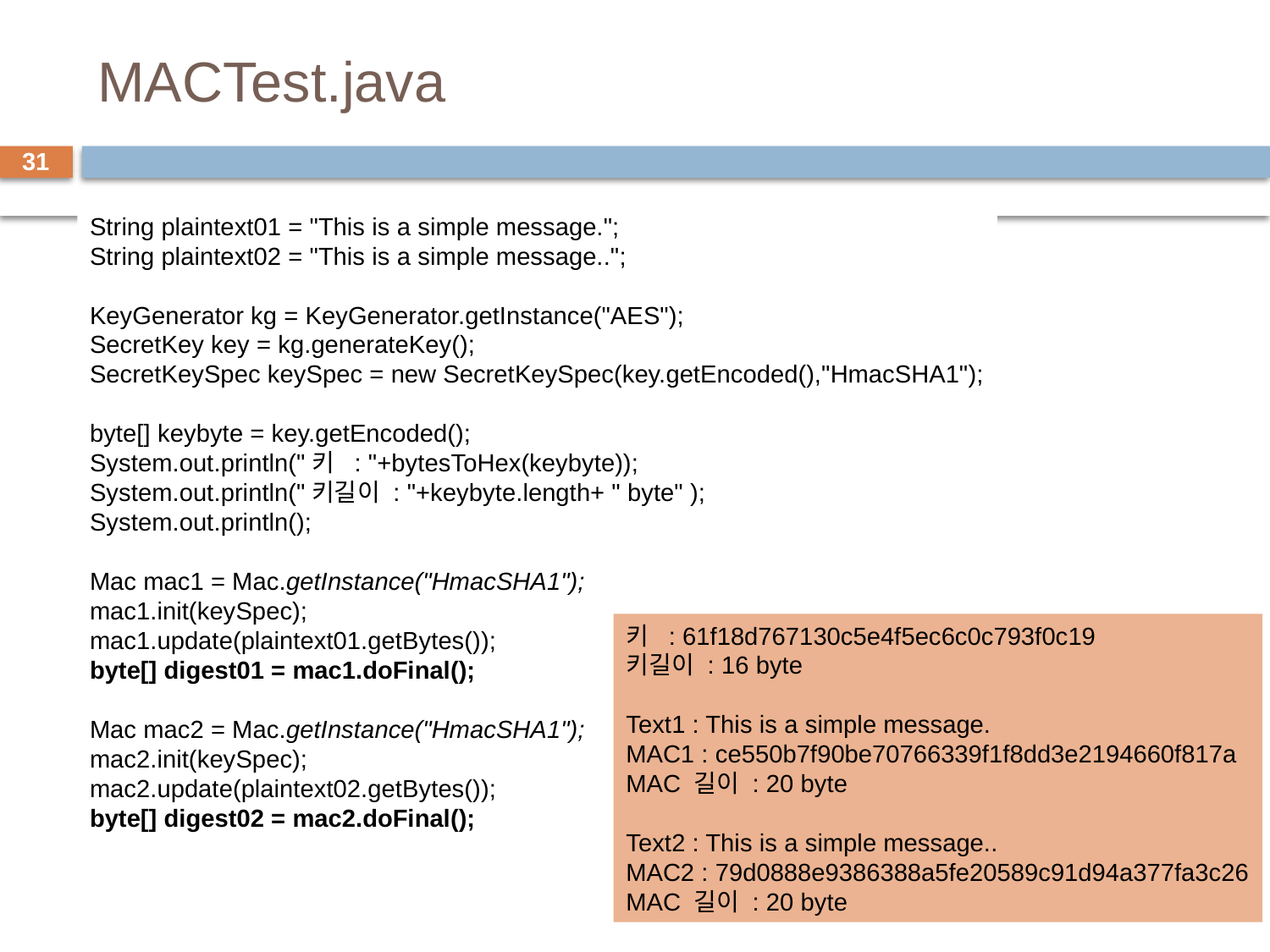

# MACTest.java
31
String plaintext01 = "This is a simple message.";
String plaintext02 = "This is a simple message..";

KeyGenerator kg = KeyGenerator.getInstance("AES");
SecretKey key = kg.generateKey();
SecretKeySpec keySpec = new SecretKeySpec(key.getEncoded(),"HmacSHA1");

byte[] keybyte = key.getEncoded();
System.out.println("키  : "+bytesToHex(keybyte));
System.out.println("키길이 : "+keybyte.length+ " byte" );
System.out.println();

Mac mac1 = Mac.getInstance("HmacSHA1");
mac1.init(keySpec);
mac1.update(plaintext01.getBytes());
byte[] digest01 = mac1.doFinal();

Mac mac2 = Mac.getInstance("HmacSHA1");
mac2.init(keySpec);
mac2.update(plaintext02.getBytes());
byte[] digest02 = mac2.doFinal();
키  : 61f18d767130c5e4f5ec6c0c793f0c19
키길이 : 16 byte

Text1 : This is a simple message.
MAC1 : ce550b7f90be70766339f1f8dd3e2194660f817a
MAC 길이 : 20 byte

Text2 : This is a simple message..
MAC2 : 79d0888e9386388a5fe20589c91d94a377fa3c26
MAC 길이 : 20 byte